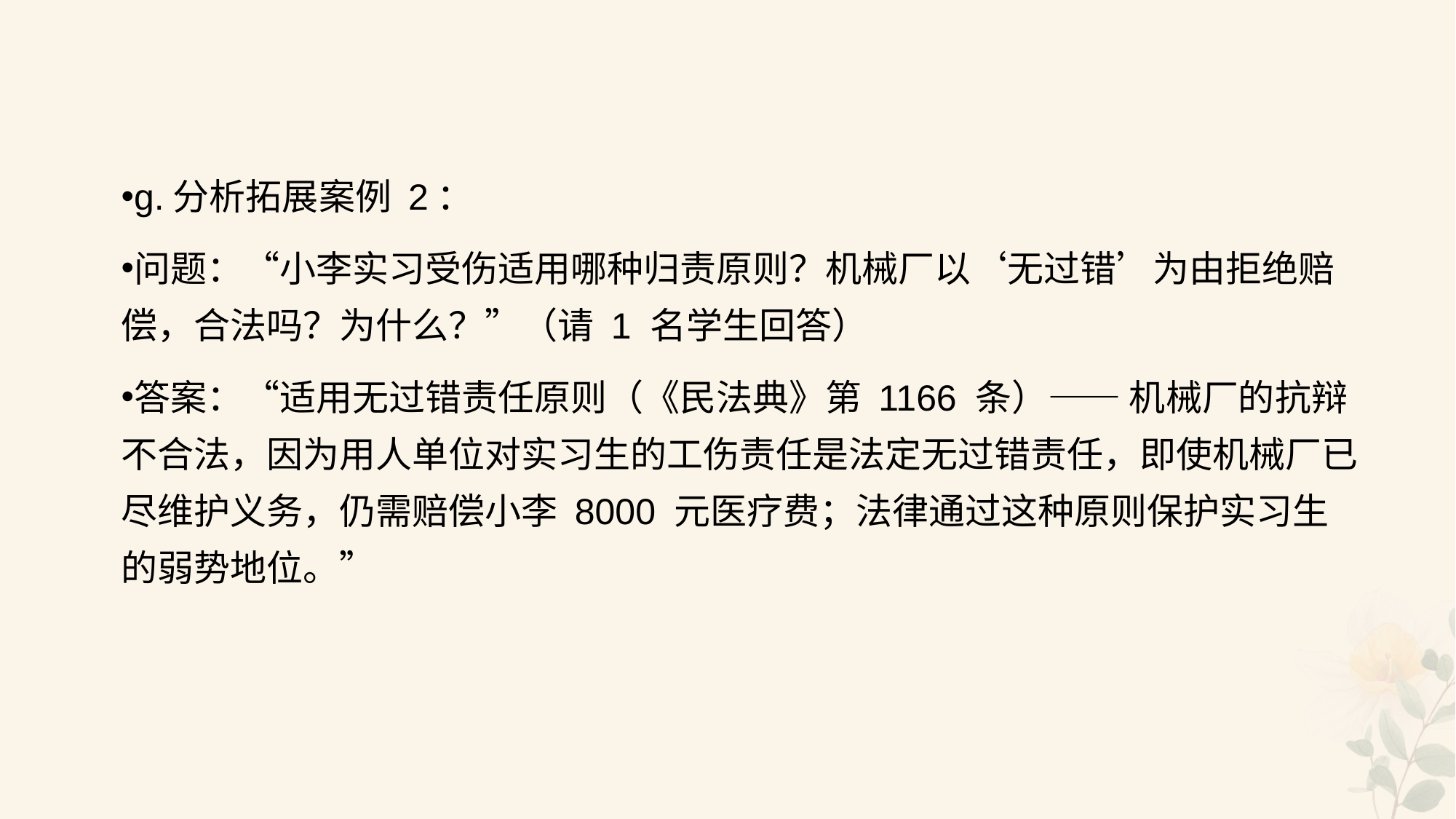

#
g.分析拓展案例 2：
问题：“小李实习受伤适用哪种归责原则？机械厂以‘无过错’为由拒绝赔偿，合法吗？为什么？”（请 1 名学生回答）
答案：“适用无过错责任原则（《民法典》第 1166 条）—— 机械厂的抗辩不合法，因为用人单位对实习生的工伤责任是法定无过错责任，即使机械厂已尽维护义务，仍需赔偿小李 8000 元医疗费；法律通过这种原则保护实习生的弱势地位。”